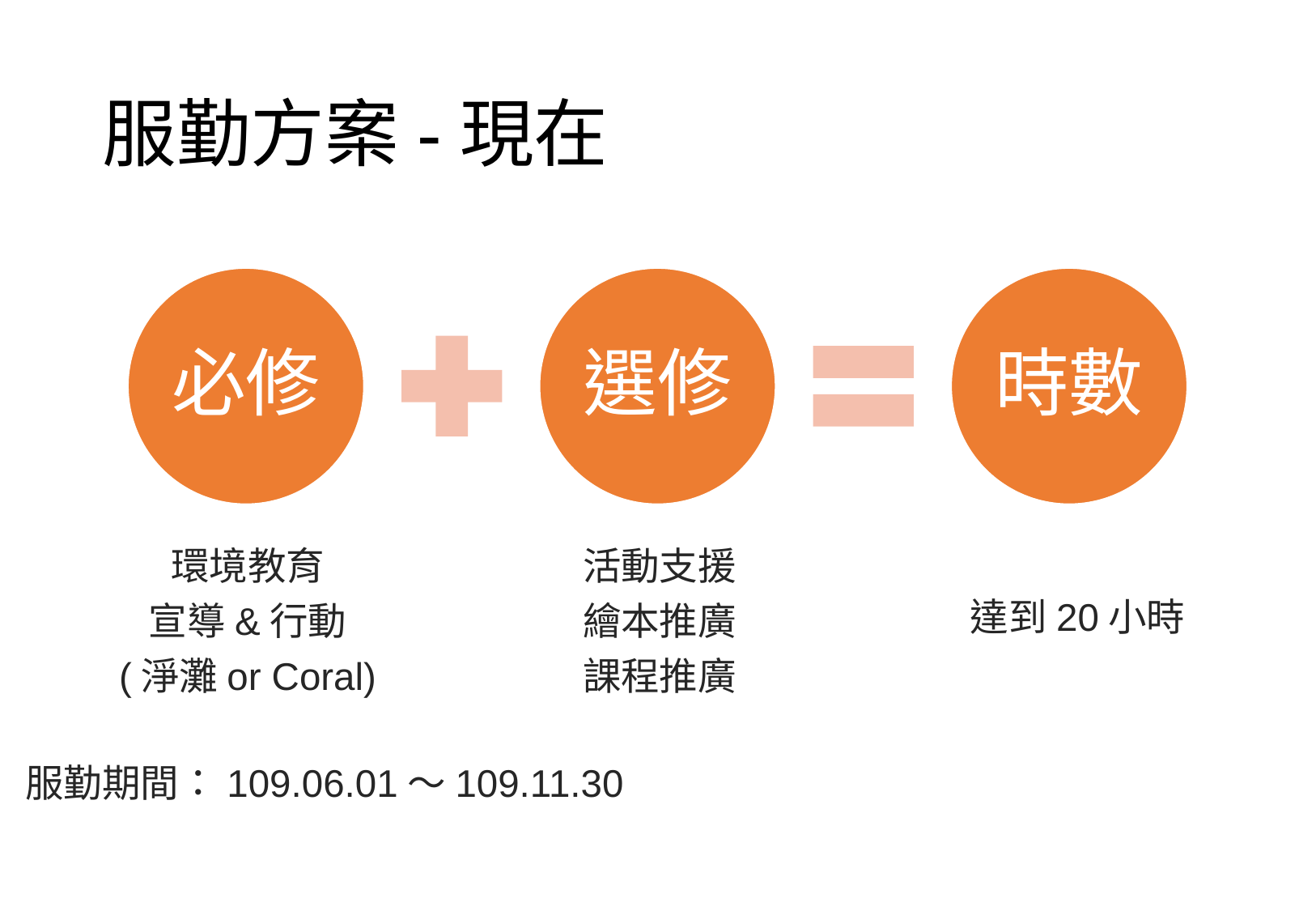

# 服勤方案-現在
必修

選修

時數
活動支援
繪本推廣
課程推廣

環境教育
宣導&行動
(淨灘or Coral)
達到20小時
服勤期間：109.06.01～109.11.30